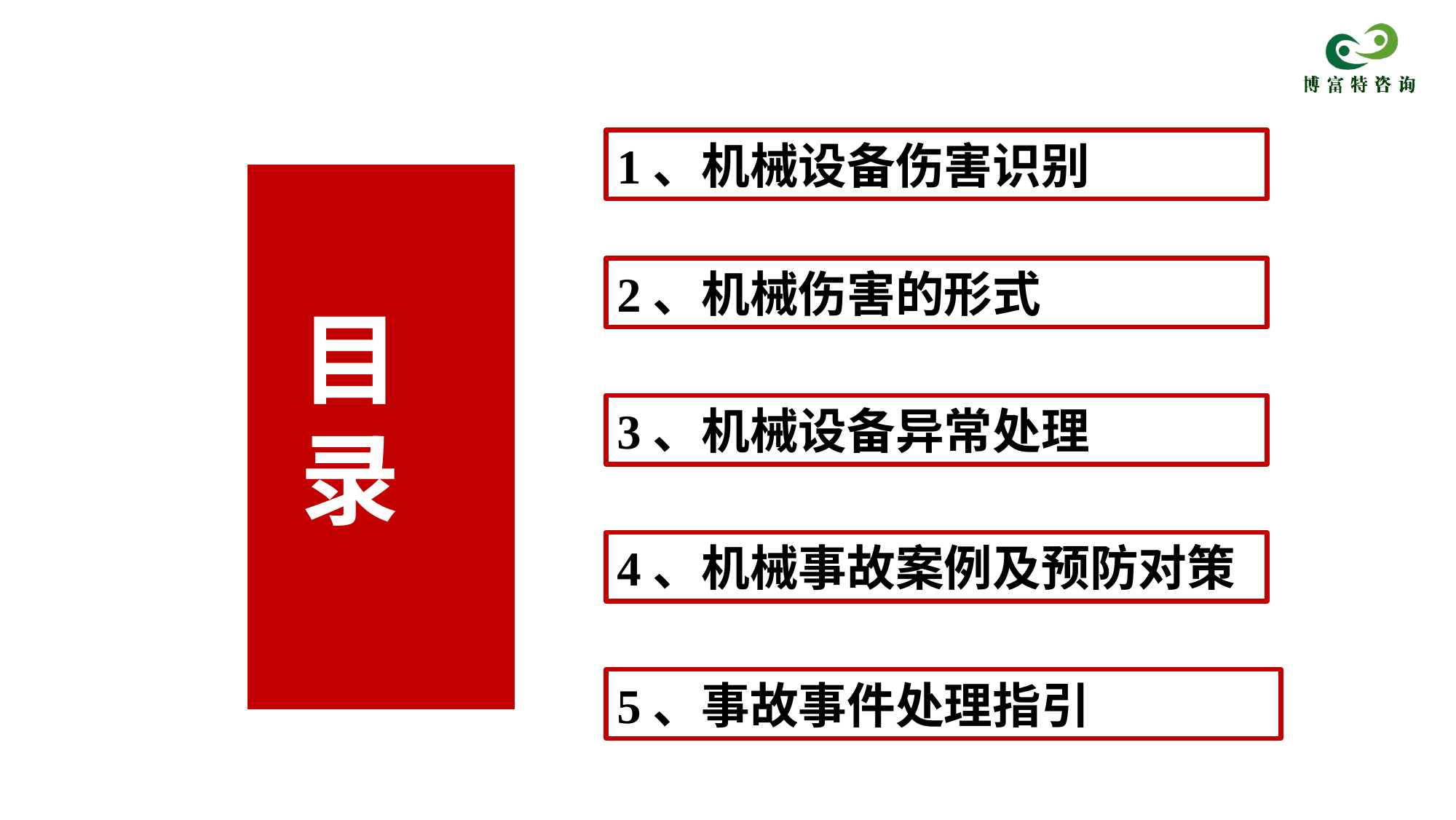

1、机械设备伤害识别

目
录
2、机械伤害的形式
3、机械设备异常处理
4、机械事故案例及预防对策
5、事故事件处理指引